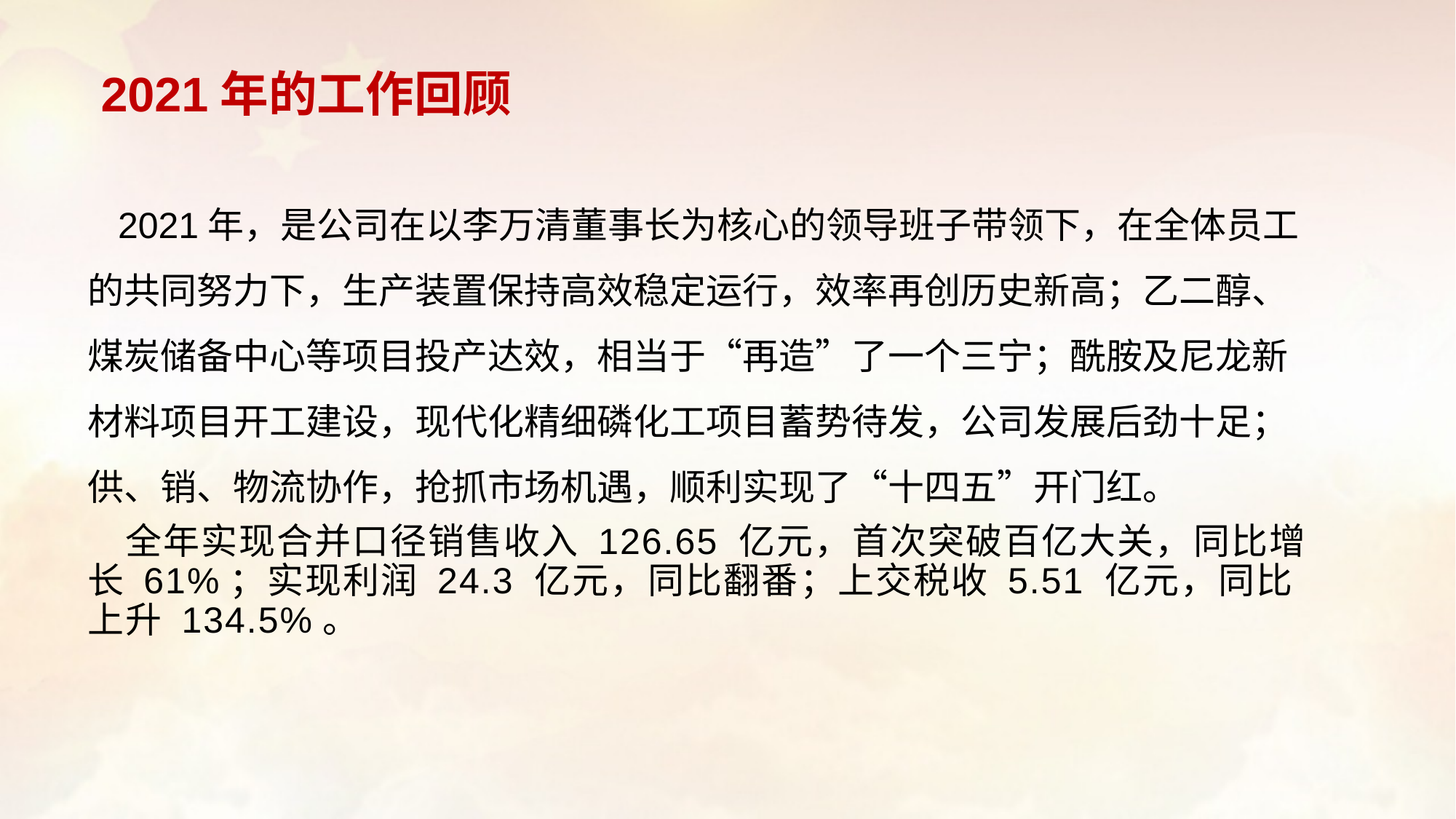

# 2021年的工作回顾
   2021年，是公司在以李万清董事长为核心的领导班子带领下，在全体员工的共同努力下，生产装置保持高效稳定运行，效率再创历史新高；乙二醇、煤炭储备中心等项目投产达效，相当于“再造”了一个三宁；酰胺及尼龙新材料项目开工建设，现代化精细磷化工项目蓄势待发，公司发展后劲十足；供、销、物流协作，抢抓市场机遇，顺利实现了“十四五”开门红。
   全年实现合并口径销售收入 126.65 亿元，首次突破百亿大关，同比增长 61%；实现利润 24.3 亿元，同比翻番；上交税收 5.51 亿元，同比上升 134.5%。